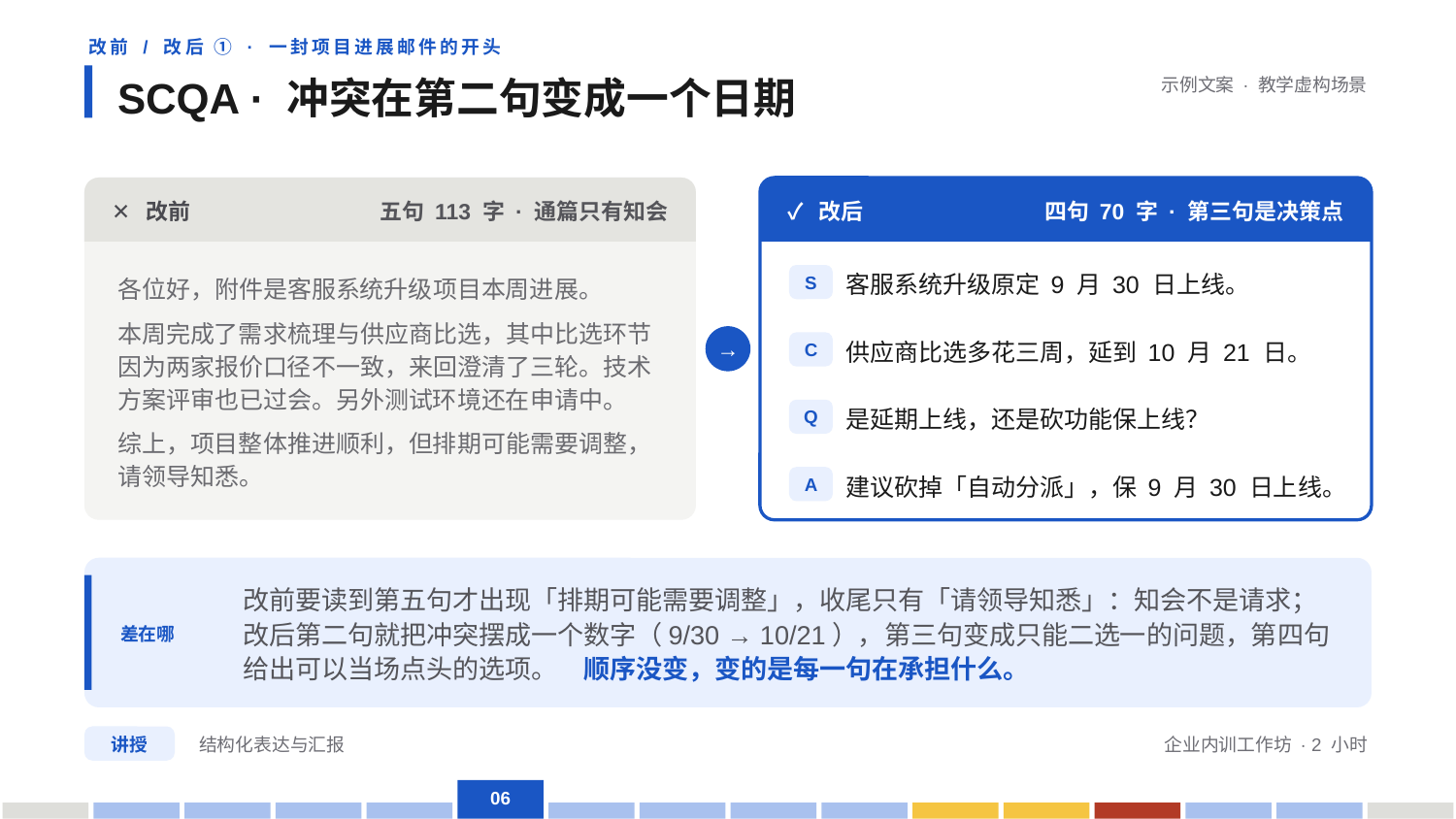

改前 / 改后 ① · 一封项目进展邮件的开头
SCQA · 冲突在第二句变成一个日期

示例文案 · 教学虚构场景

✕  改前
五句 113 字 · 通篇只有知会

✓  改后
四句 70 字 · 第三句是决策点
各位好，附件是客服系统升级项目本周进展。
本周完成了需求梳理与供应商比选，其中比选环节因为两家报价口径不一致，来回澄清了三轮。技术方案评审也已过会。另外测试环境还在申请中。
综上，项目整体推进顺利，但排期可能需要调整，请领导知悉。
客服系统升级原定 9 月 30 日上线。

S

→
供应商比选多花三周，延到 10 月 21 日。

C
是延期上线，还是砍功能保上线？

Q
建议砍掉「自动分派」，保 9 月 30 日上线。

A

差在哪
改前要读到第五句才出现「排期可能需要调整」，收尾只有「请领导知悉」：知会不是请求；改后第二句就把冲突摆成一个数字（9/30 → 10/21），第三句变成只能二选一的问题，第四句给出可以当场点头的选项。　顺序没变，变的是每一句在承担什么。

讲授
结构化表达与汇报
企业内训工作坊 · 2 小时

06